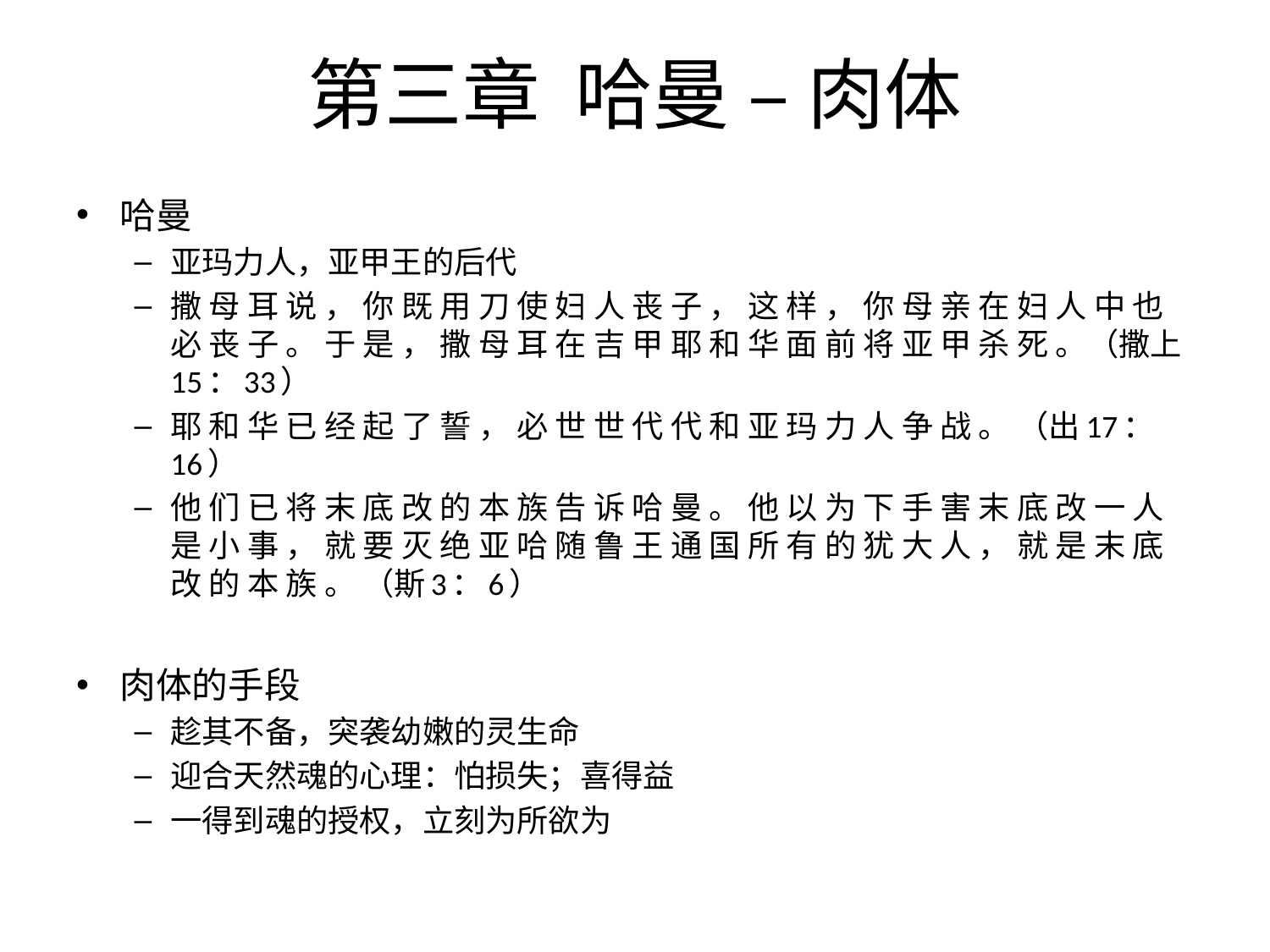

# 第三章  哈曼 – 肉体
哈曼
亚玛力人，亚甲王的后代
撒 母 耳 说 ， 你 既 用 刀 使 妇 人 丧 子 ， 这 样 ， 你 母 亲 在 妇 人 中 也 必 丧 子 。 于 是 ， 撒 母 耳 在 吉 甲 耶 和 华 面 前 将 亚 甲 杀 死 。（撒上15：33）
耶 和 华 已 经 起 了 誓 ， 必 世 世 代 代 和 亚 玛 力 人 争 战 。 （出17：16）
他 们 已 将 末 底 改 的 本 族 告 诉 哈 曼 。 他 以 为 下 手 害 末 底 改 一 人 是 小 事 ， 就 要 灭 绝 亚 哈 随 鲁 王 通 国 所 有 的 犹 大 人 ， 就 是 末 底 改 的 本 族 。 （斯3：6）

肉体的手段
趁其不备，突袭幼嫩的灵生命
迎合天然魂的心理：怕损失；喜得益
一得到魂的授权，立刻为所欲为

11